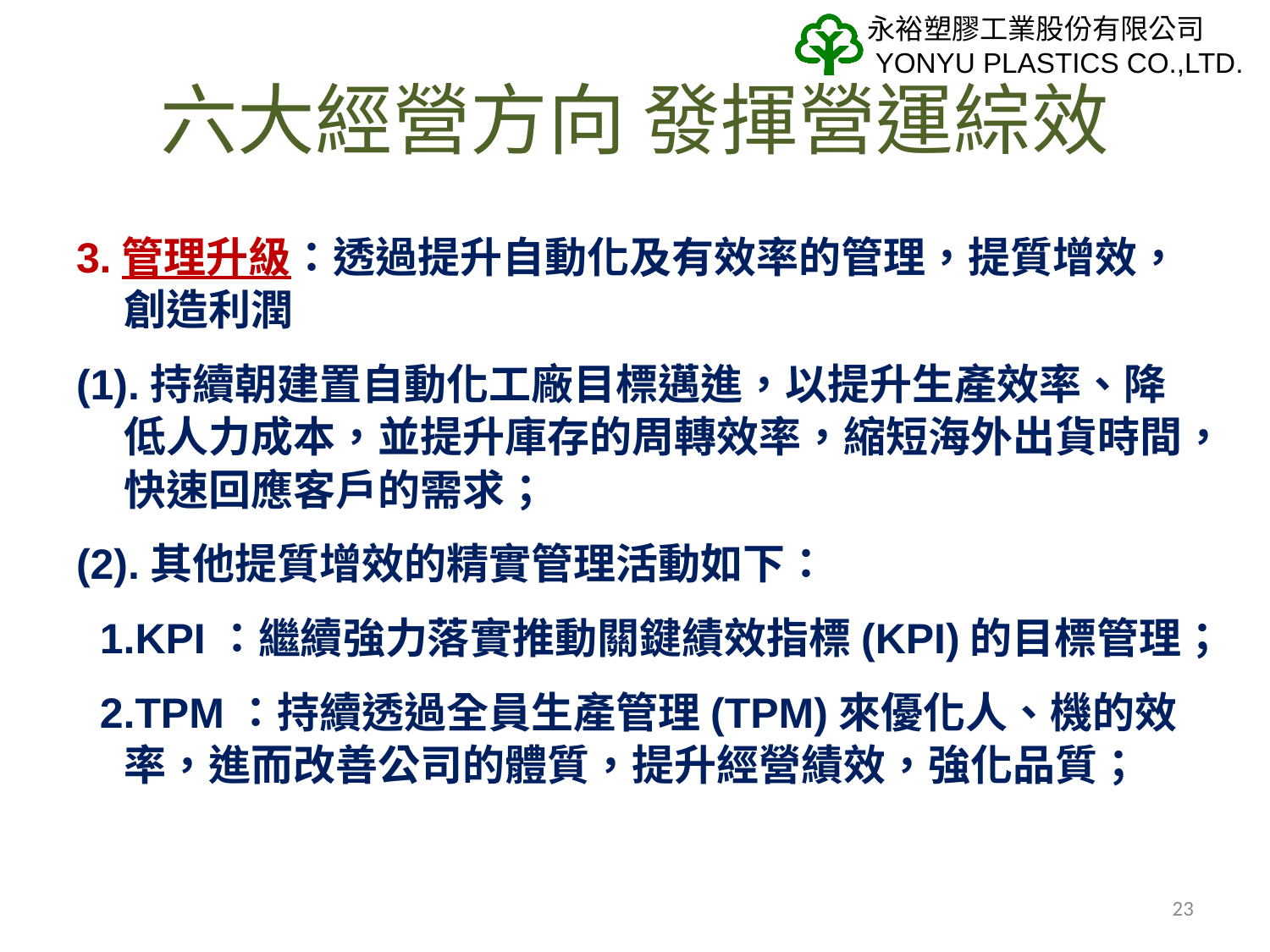

# 六大經營方向 發揮營運綜效
3.管理升級：透過提升自動化及有效率的管理，提質增效，創造利潤
(1).持續朝建置自動化工廠目標邁進，以提升生產效率、降低人力成本，並提升庫存的周轉效率，縮短海外出貨時間，快速回應客戶的需求；
(2).其他提質增效的精實管理活動如下：
  1.KPI：繼續強力落實推動關鍵績效指標(KPI)的目標管理；
  2.TPM：持續透過全員生產管理(TPM)來優化人、機的效率，進而改善公司的體質，提升經營績效，強化品質；
23